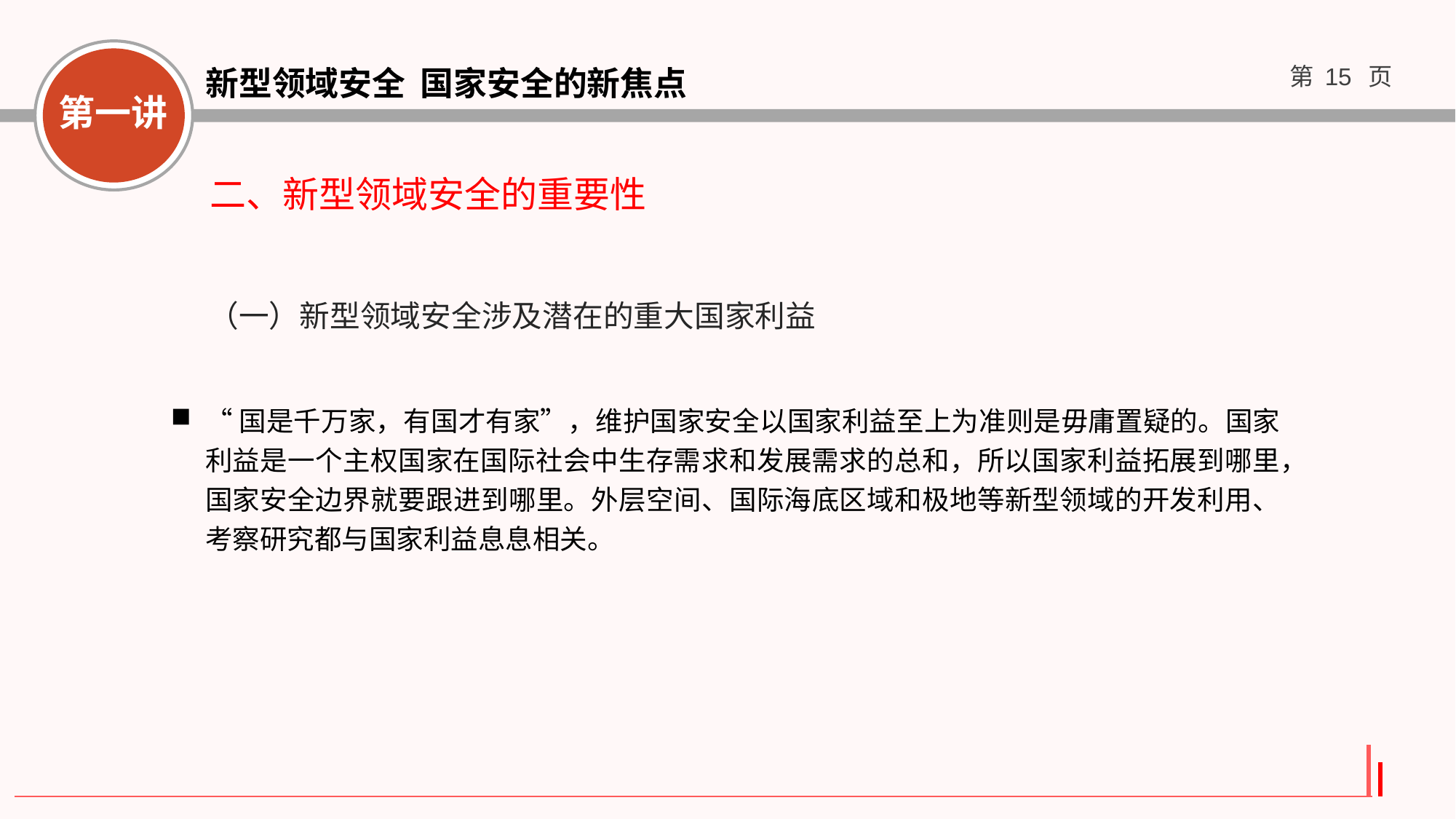

二、新型领域安全的重要性
（一）新型领域安全涉及潜在的重大国家利益
“国是千万家，有国才有家”，维护国家安全以国家利益至上为准则是毋庸置疑的。国家利益是一个主权国家在国际社会中生存需求和发展需求的总和，所以国家利益拓展到哪里，国家安全边界就要跟进到哪里。外层空间、国际海底区域和极地等新型领域的开发利用、考察研究都与国家利益息息相关。